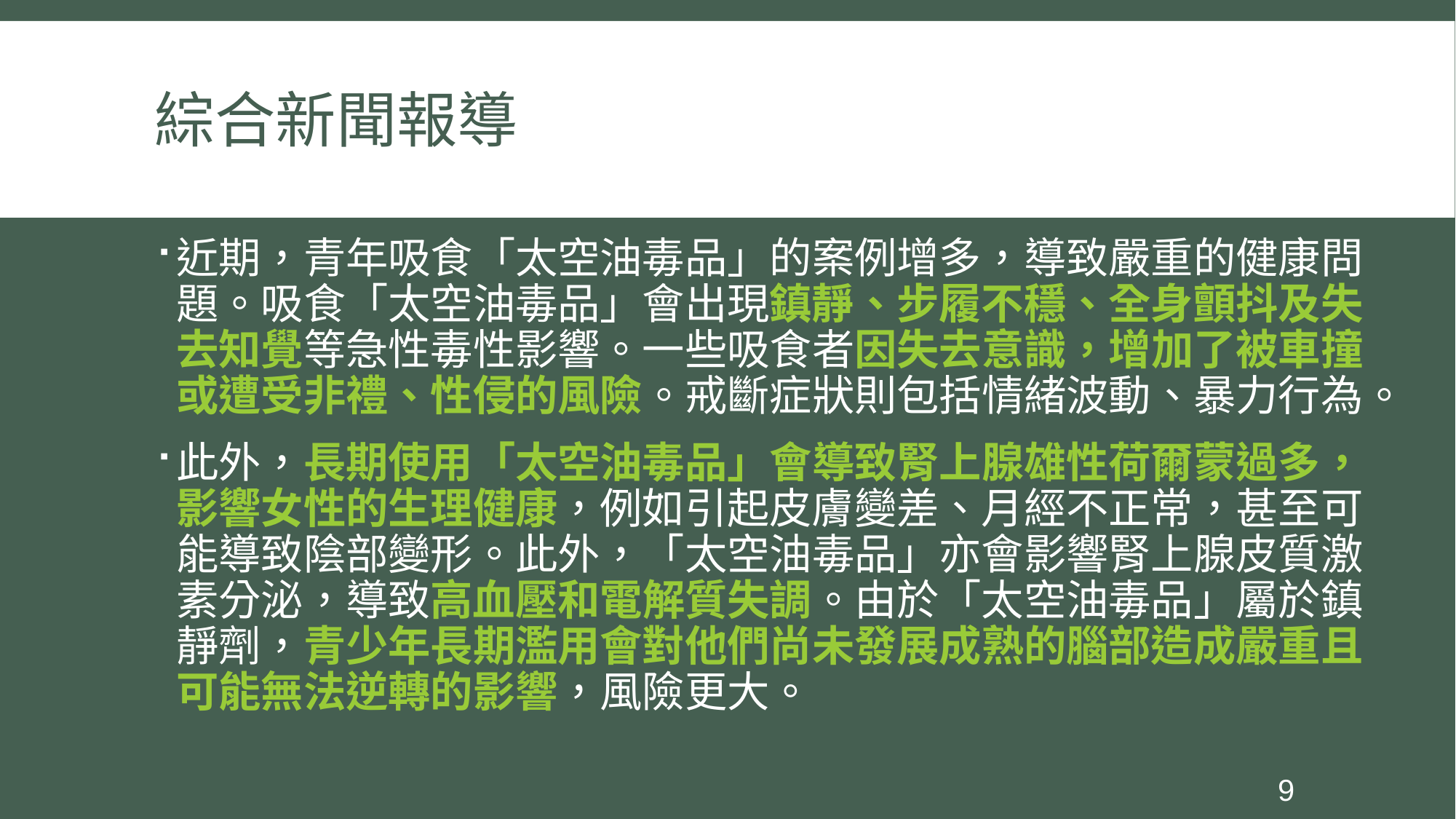

# 綜合新聞報導
近期，青年吸食「太空油毒品」的案例增多，導致嚴重的健康問題。吸食「太空油毒品」會出現鎮靜、步履不穩、全身顫抖及失去知覺等急性毒性影響。一些吸食者因失去意識，增加了被車撞或遭受非禮、性侵的風險。戒斷症狀則包括情緒波動、暴力行為。
此外，長期使用「太空油毒品」會導致腎上腺雄性荷爾蒙過多，影響女性的生理健康，例如引起皮膚變差、月經不正常，甚至可能導致陰部變形。此外，「太空油毒品」亦會影響腎上腺皮質激素分泌，導致高血壓和電解質失調。由於「太空油毒品」屬於鎮靜劑，青少年長期濫用會對他們尚未發展成熟的腦部造成嚴重且可能無法逆轉的影響，風險更大。

9